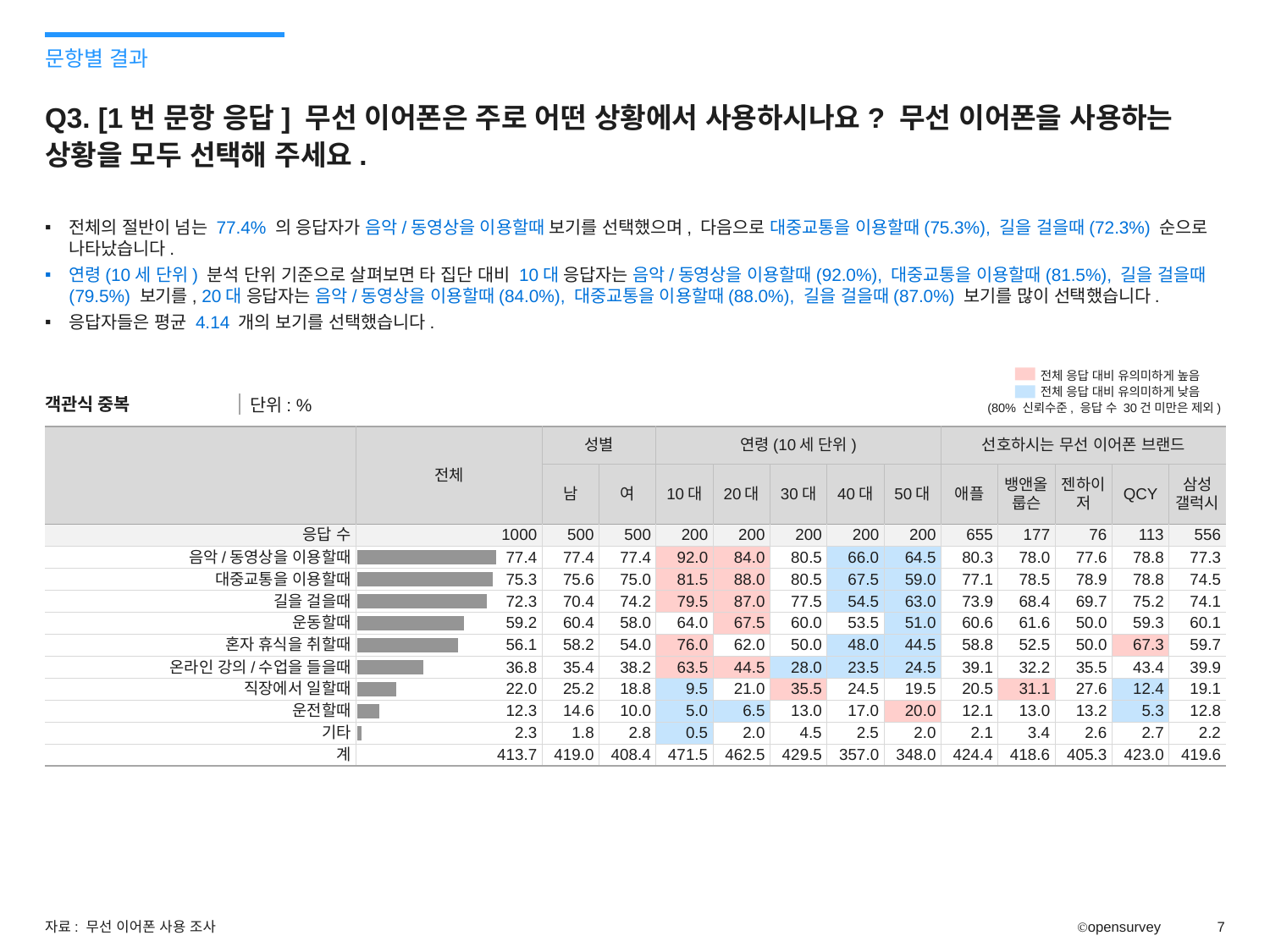

문항별 결과
# Q3. [1번 문항 응답] 무선 이어폰은 주로 어떤 상황에서 사용하시나요? 무선 이어폰을 사용하는 상황을 모두 선택해 주세요.
전체의 절반이 넘는 77.4% 의 응답자가 음악/동영상을 이용할때 보기를 선택했으며, 다음으로 대중교통을 이용할때(75.3%), 길을 걸을때(72.3%) 순으로 나타났습니다.
연령(10세 단위) 분석 단위 기준으로 살펴보면 타 집단 대비 10대 응답자는 음악/동영상을 이용할때(92.0%), 대중교통을 이용할때(81.5%), 길을 걸을때(79.5%) 보기를, 20대 응답자는 음악/동영상을 이용할때(84.0%), 대중교통을 이용할때(88.0%), 길을 걸을때(87.0%) 보기를 많이 선택했습니다.
응답자들은 평균 4.14 개의 보기를 선택했습니다.
H
전체 응답 대비 유의미하게 높음
전체 응답 대비 유의미하게 낮음
L
객관식 중복
단위: %
(80% 신뢰수준, 응답 수 30건 미만은 제외)
|  | 전체 | 성별 |  | 연령(10세 단위) |  |  |  |  | 선호하시는 무선 이어폰 브랜드 |  |  |  |  |
| --- | --- | --- | --- | --- | --- | --- | --- | --- | --- | --- | --- | --- | --- |
|  |  | 남 | 여 | 10대 | 20대 | 30대 | 40대 | 50대 | 애플 | 뱅앤올룹슨 | 젠하이저 | QCY | 삼성 갤럭시 |
| 응답 수 | 1000 | 500 | 500 | 200 | 200 | 200 | 200 | 200 | 655 | 177 | 76 | 113 | 556 |
| 음악/동영상을 이용할때 | 77.4 | 77.4 | 77.4 | 92.0 | 84.0 | 80.5 | 66.0 | 64.5 | 80.3 | 78.0 | 77.6 | 78.8 | 77.3 |
| 대중교통을 이용할때 | 75.3 | 75.6 | 75.0 | 81.5 | 88.0 | 80.5 | 67.5 | 59.0 | 77.1 | 78.5 | 78.9 | 78.8 | 74.5 |
| 길을 걸을때 | 72.3 | 70.4 | 74.2 | 79.5 | 87.0 | 77.5 | 54.5 | 63.0 | 73.9 | 68.4 | 69.7 | 75.2 | 74.1 |
| 운동할때 | 59.2 | 60.4 | 58.0 | 64.0 | 67.5 | 60.0 | 53.5 | 51.0 | 60.6 | 61.6 | 50.0 | 59.3 | 60.1 |
| 혼자 휴식을 취할때 | 56.1 | 58.2 | 54.0 | 76.0 | 62.0 | 50.0 | 48.0 | 44.5 | 58.8 | 52.5 | 50.0 | 67.3 | 59.7 |
| 온라인 강의/수업을 들을때 | 36.8 | 35.4 | 38.2 | 63.5 | 44.5 | 28.0 | 23.5 | 24.5 | 39.1 | 32.2 | 35.5 | 43.4 | 39.9 |
| 직장에서 일할때 | 22.0 | 25.2 | 18.8 | 9.5 | 21.0 | 35.5 | 24.5 | 19.5 | 20.5 | 31.1 | 27.6 | 12.4 | 19.1 |
| 운전할때 | 12.3 | 14.6 | 10.0 | 5.0 | 6.5 | 13.0 | 17.0 | 20.0 | 12.1 | 13.0 | 13.2 | 5.3 | 12.8 |
| 기타 | 2.3 | 1.8 | 2.8 | 0.5 | 2.0 | 4.5 | 2.5 | 2.0 | 2.1 | 3.4 | 2.6 | 2.7 | 2.2 |
| 계 | 413.7 | 419.0 | 408.4 | 471.5 | 462.5 | 429.5 | 357.0 | 348.0 | 424.4 | 418.6 | 405.3 | 423.0 | 419.6 |

### Chart

| Category | 77.4 |
|---|---|
자료: 무선 이어폰 사용 조사
Ⓒopensurvey
7